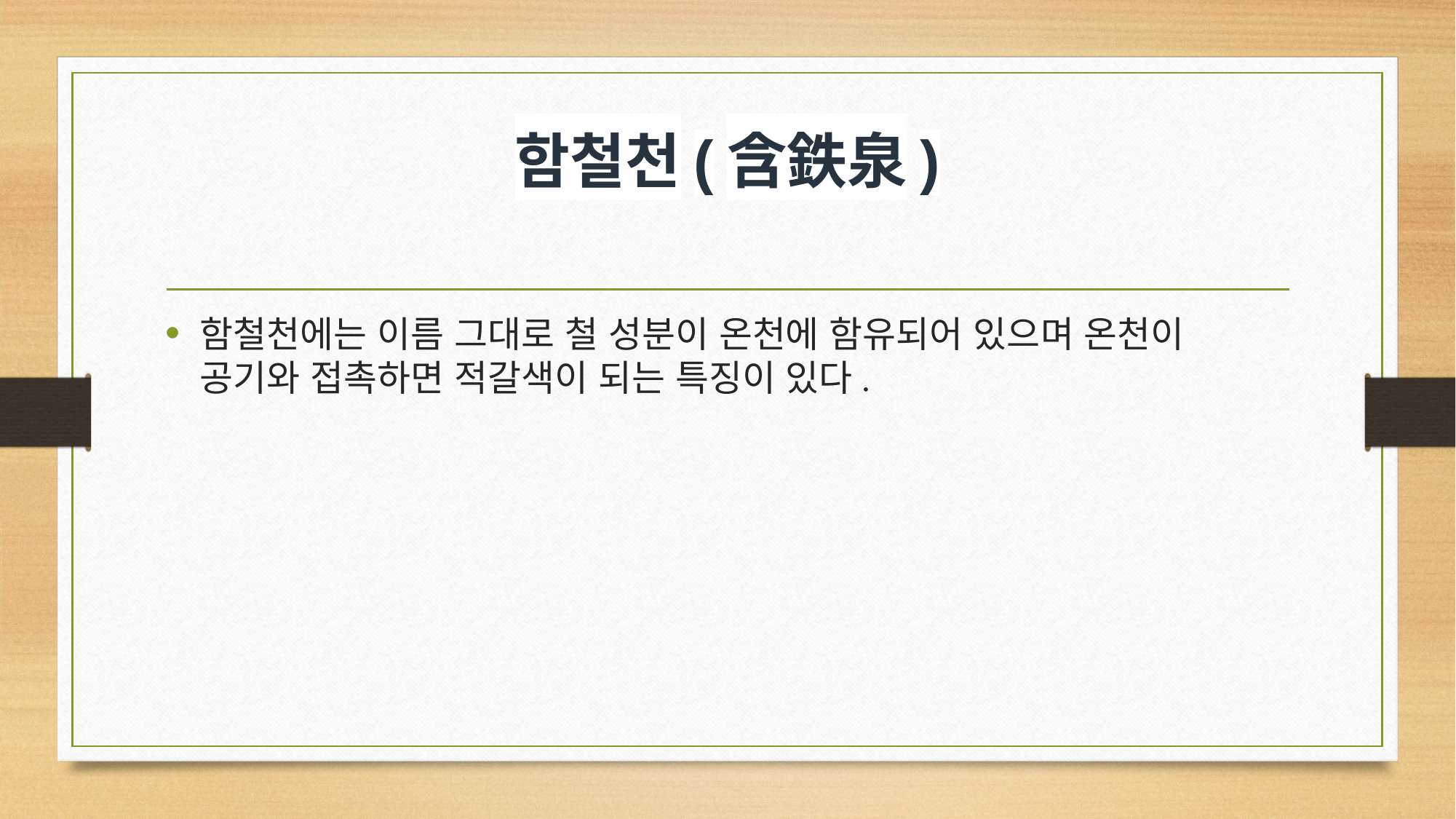

# 함철천(含鉄泉)
함철천에는 이름 그대로 철 성분이 온천에 함유되어 있으며 온천이 공기와 접촉하면 적갈색이 되는 특징이 있다.